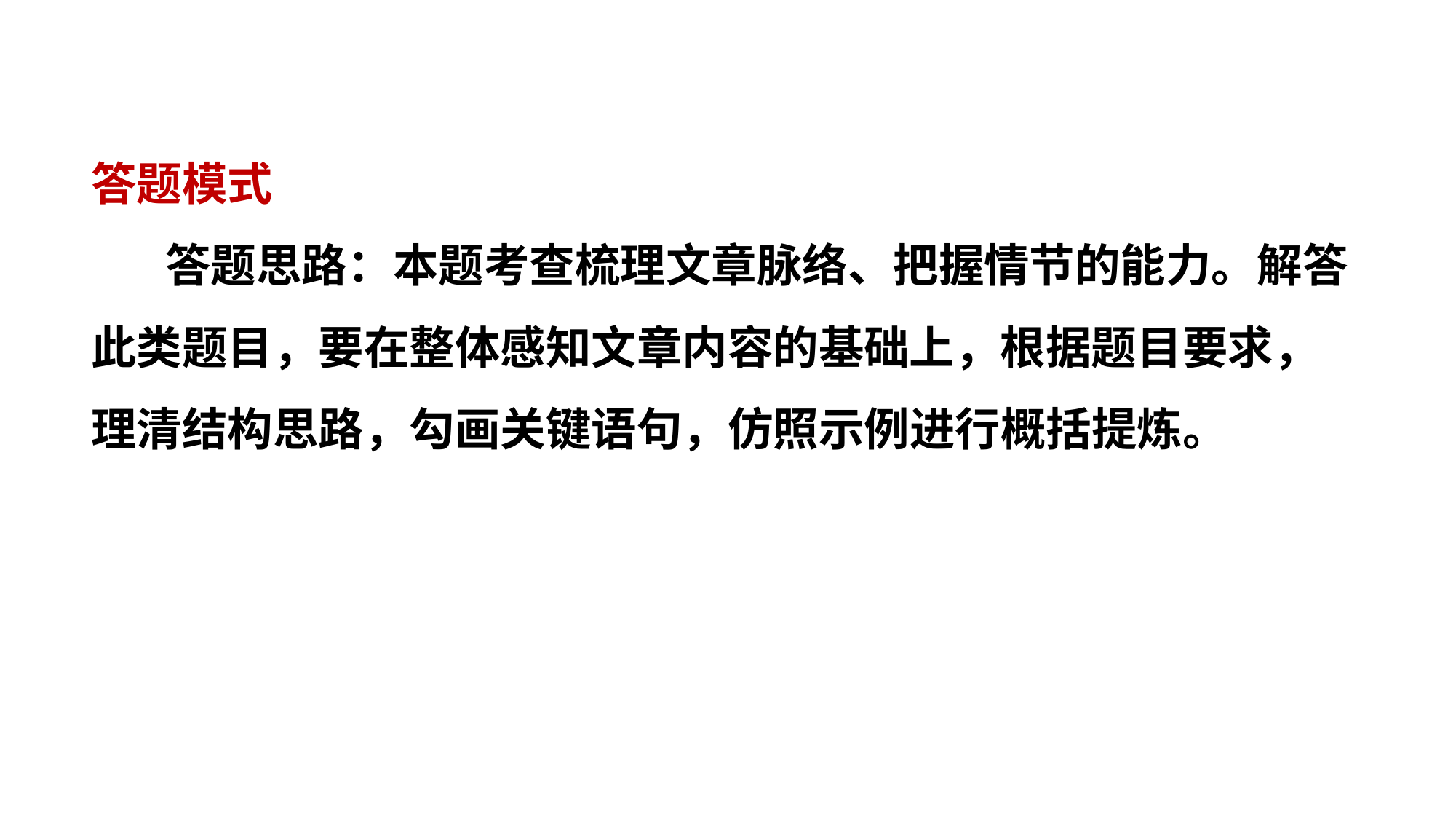

答题模式
答题思路：本题考查梳理文章脉络、把握情节的能力。解答此类题目，要在整体感知文章内容的基础上，根据题目要求，理清结构思路，勾画关键语句，仿照示例进行概括提炼。